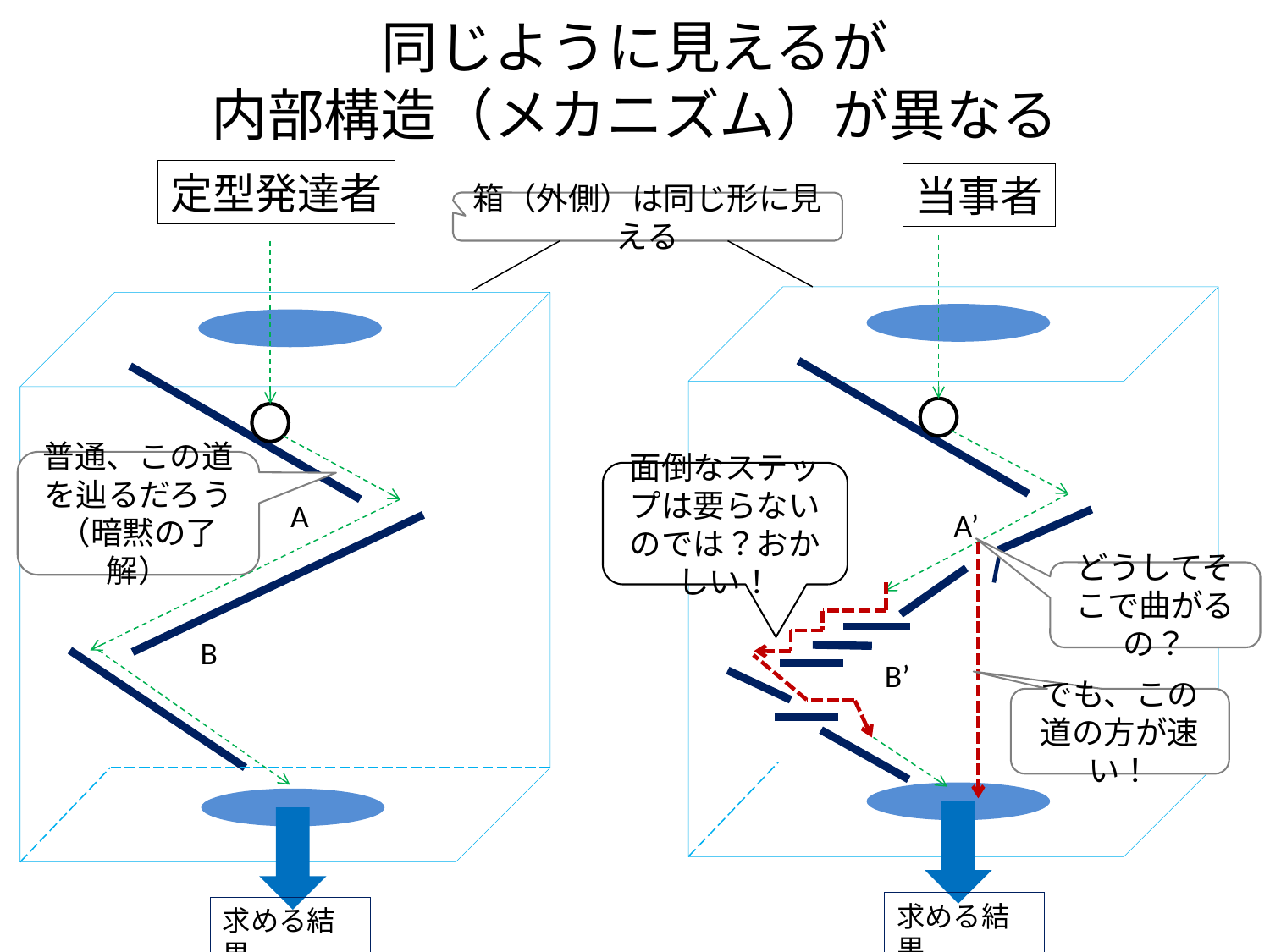

# 同じように見えるが 内部構造（メカニズム）が異なる
定型発達者
当事者
箱（外側）は同じ形に見える

求める結果

求める結果
普通、この道を辿るだろう
（暗黙の了解）
面倒なステップは要らないのでは？おかしい！
A
A’
どうしてそこで曲がるの？
B
B’
でも、この道の方が速い！